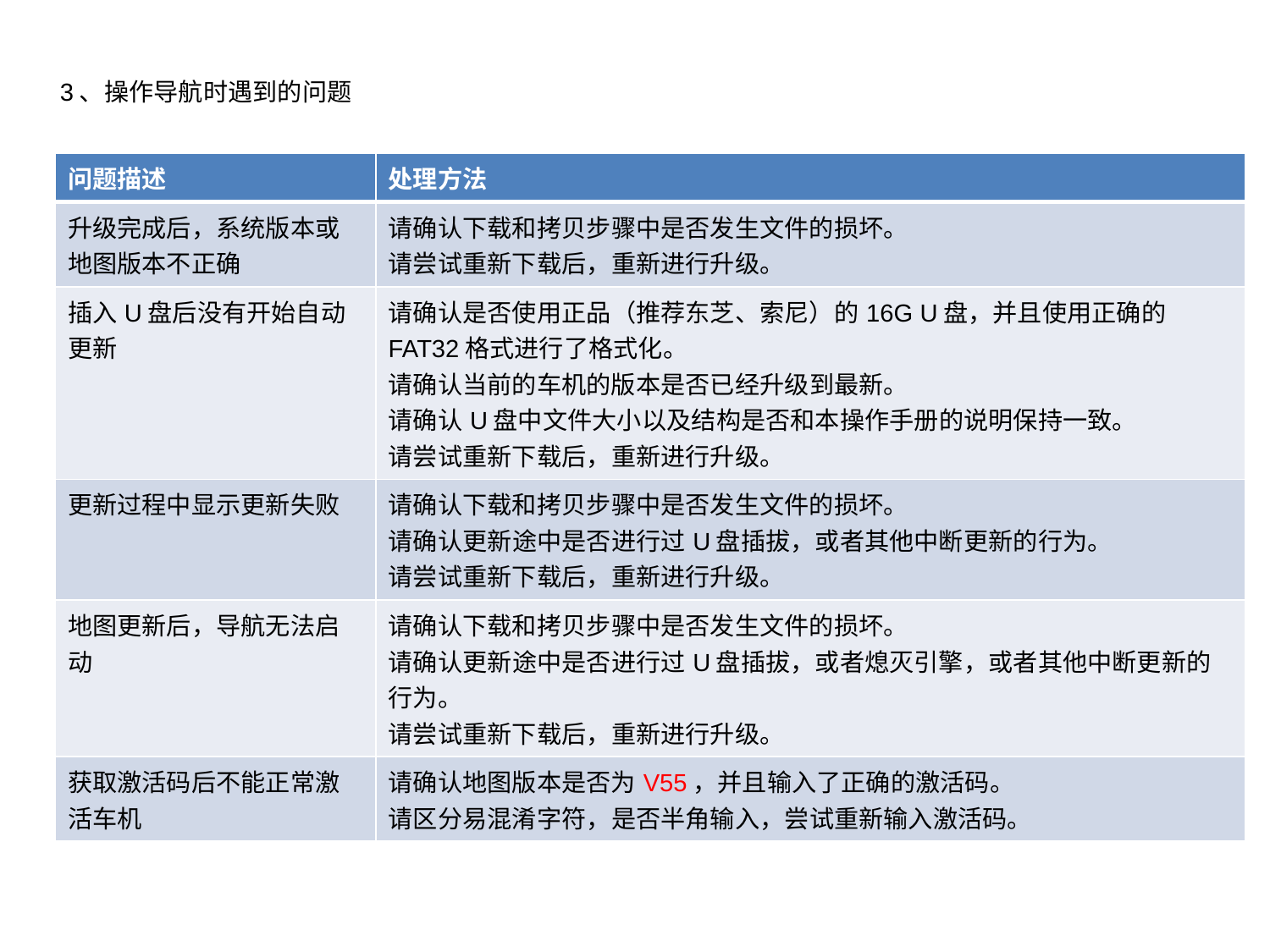

3、操作导航时遇到的问题
| 问题描述 | 处理方法 |
| --- | --- |
| 升级完成后，系统版本或地图版本不正确 | 请确认下载和拷贝步骤中是否发生文件的损坏。 请尝试重新下载后，重新进行升级。 |
| 插入U盘后没有开始自动更新 | 请确认是否使用正品（推荐东芝、索尼）的16G U盘，并且使用正确的FAT32格式进行了格式化。 请确认当前的车机的版本是否已经升级到最新。 请确认U盘中文件大小以及结构是否和本操作手册的说明保持一致。 请尝试重新下载后，重新进行升级。 |
| 更新过程中显示更新失败 | 请确认下载和拷贝步骤中是否发生文件的损坏。 请确认更新途中是否进行过U盘插拔，或者其他中断更新的行为。 请尝试重新下载后，重新进行升级。 |
| 地图更新后，导航无法启动 | 请确认下载和拷贝步骤中是否发生文件的损坏。 请确认更新途中是否进行过U盘插拔，或者熄灭引擎，或者其他中断更新的行为。 请尝试重新下载后，重新进行升级。 |
| 获取激活码后不能正常激活车机 | 请确认地图版本是否为V55，并且输入了正确的激活码。 请区分易混淆字符，是否半角输入，尝试重新输入激活码。 |